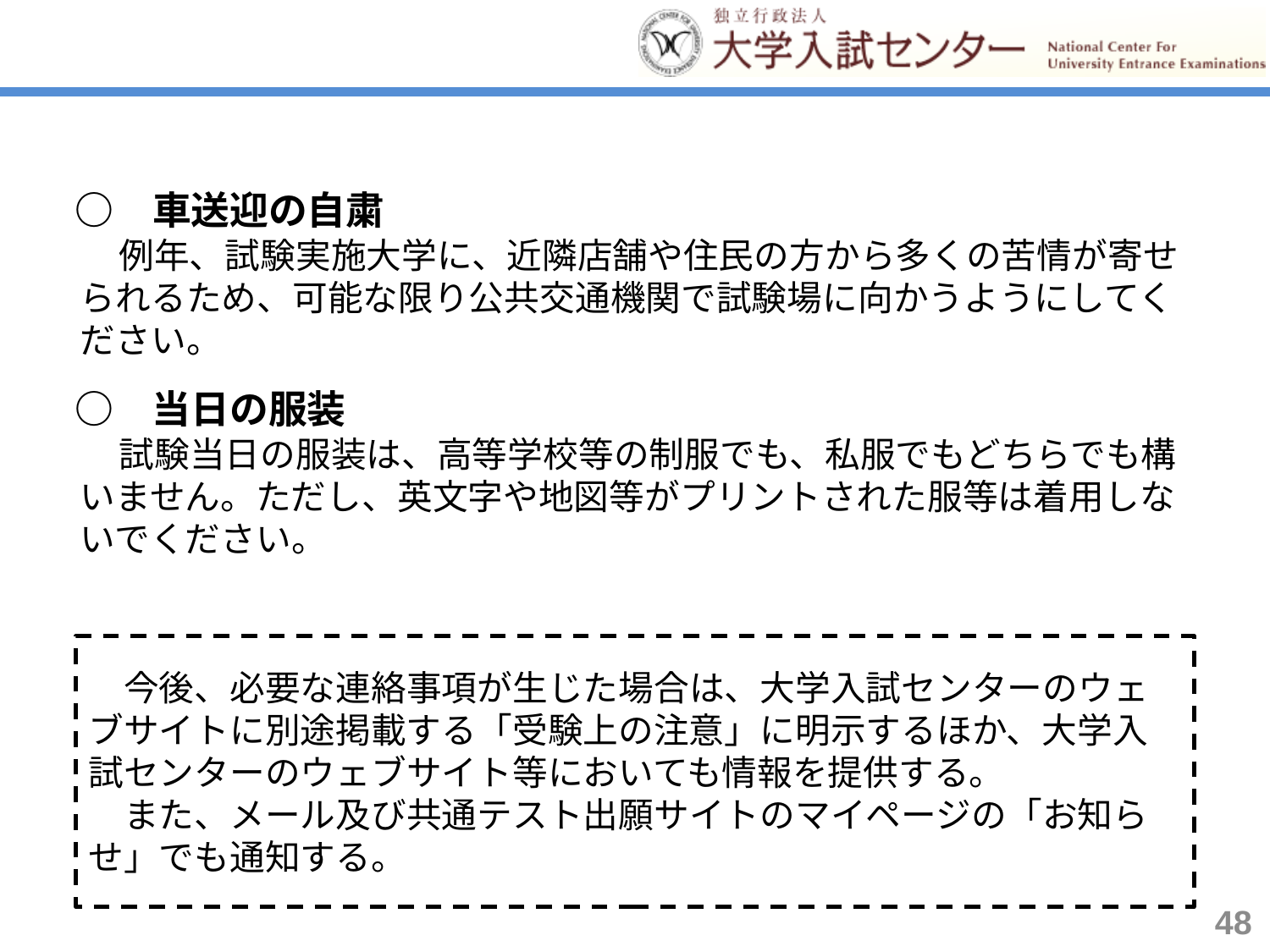

○　車送迎の自粛
　　  例年、試験実施大学に、近隣店舗や住民の方から多くの苦情が寄せ
     られるため、可能な限り公共交通機関で試験場に向かうようにしてく
     ださい。
　○　当日の服装
　　  試験当日の服装は、高等学校等の制服でも、私服でもどちらでも構
     いません。ただし、英文字や地図等がプリントされた服等は着用しな
     いでください。

　今後、必要な連絡事項が生じた場合は、大学入試センターのウェブサイトに別途掲載する「受験上の注意」に明示するほか、大学入試センターのウェブサイト等においても情報を提供する。
　また、メール及び共通テスト出願サイトのマイページの「お知らせ」でも通知する。
48